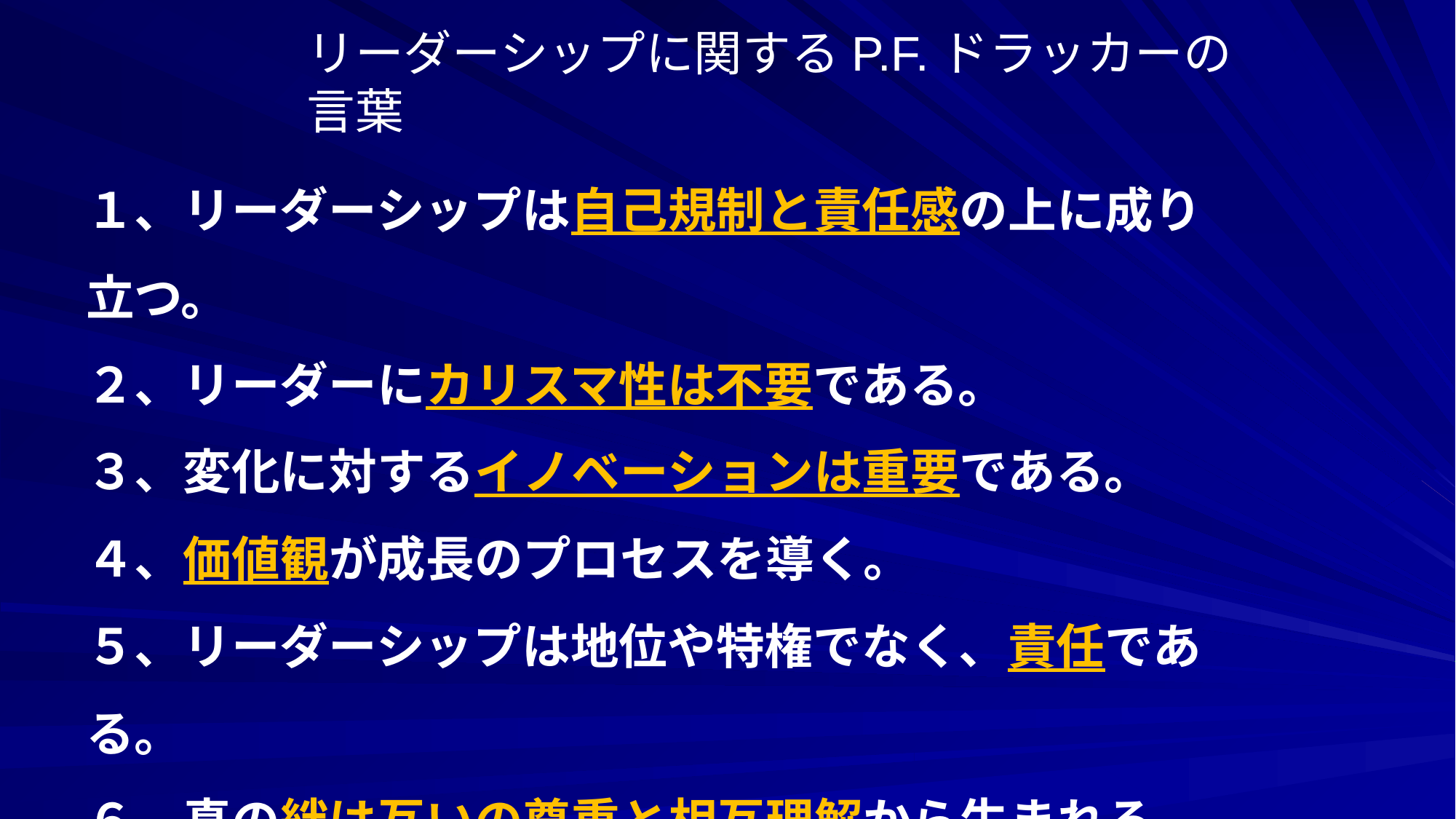

リーダーシップに関するP.F.ドラッカーの言葉
１、リーダーシップは自己規制と責任感の上に成り立つ。
２、リーダーにカリスマ性は不要である。
３、変化に対するイノベーションは重要である。
４、価値観が成長のプロセスを導く。
５、リーダーシップは地位や特権でなく、責任である。
６、真の絆は互いの尊重と相互理解から生まれる。